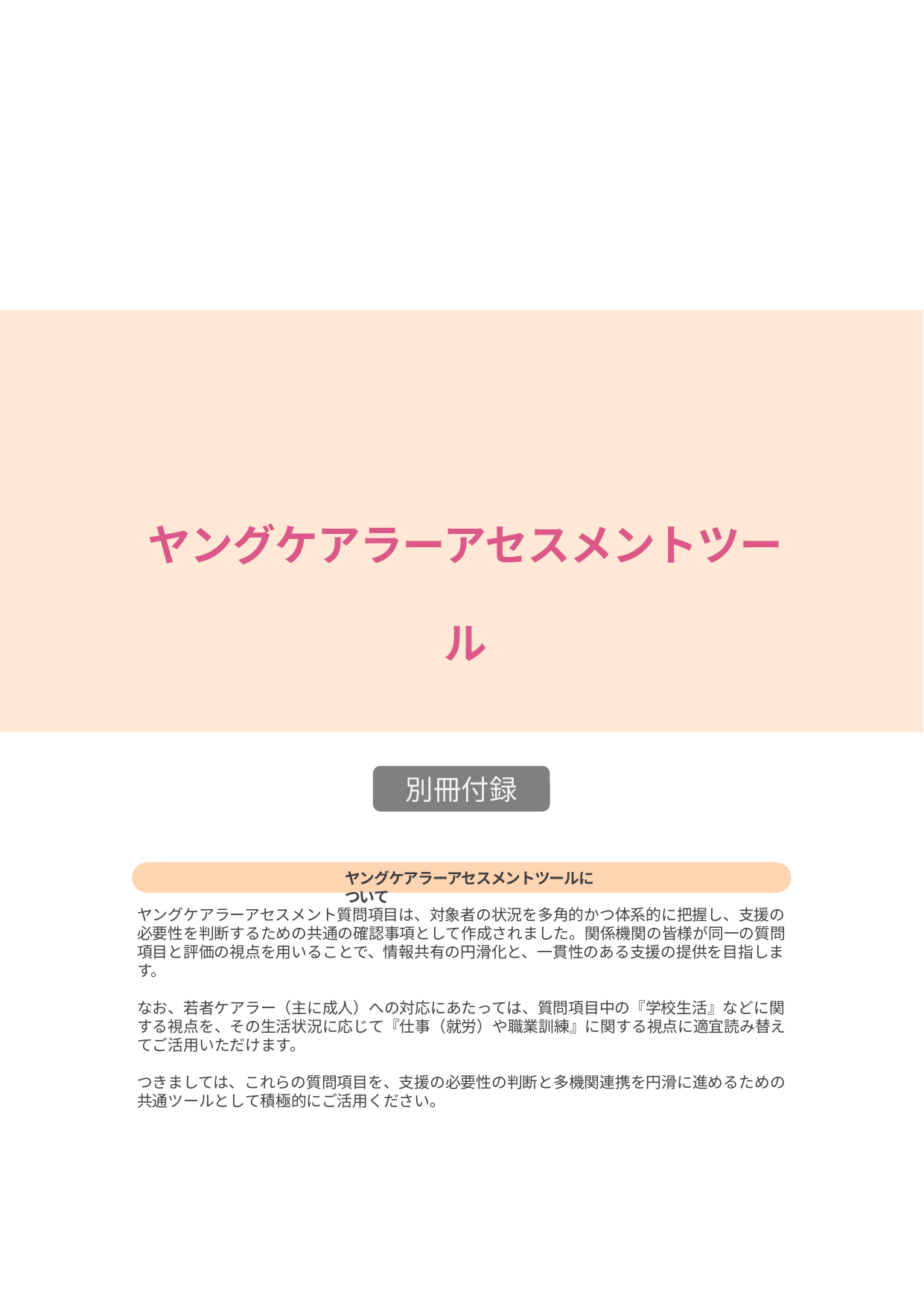

ヤングケアラーアセスメントツール
別冊付録

ヤングケアラーアセスメントツールについて
ヤングケアラーアセスメント質問項目は、対象者の状況を多角的かつ体系的に把握し、支援の必要性を判断するための共通の確認事項として作成されました。関係機関の皆様が同一の質問項目と評価の視点を用いることで、情報共有の円滑化と、一貫性のある支援の提供を目指します。

なお、若者ケアラー（主に成人）への対応にあたっては、質問項目中の『学校生活』などに関する視点を、その生活状況に応じて『仕事（就労）や職業訓練』に関する視点に適宜読み替えてご活用いただけます。

つきましては、これらの質問項目を、支援の必要性の判断と多機関連携を円滑に進めるための共通ツールとして積極的にご活用ください。